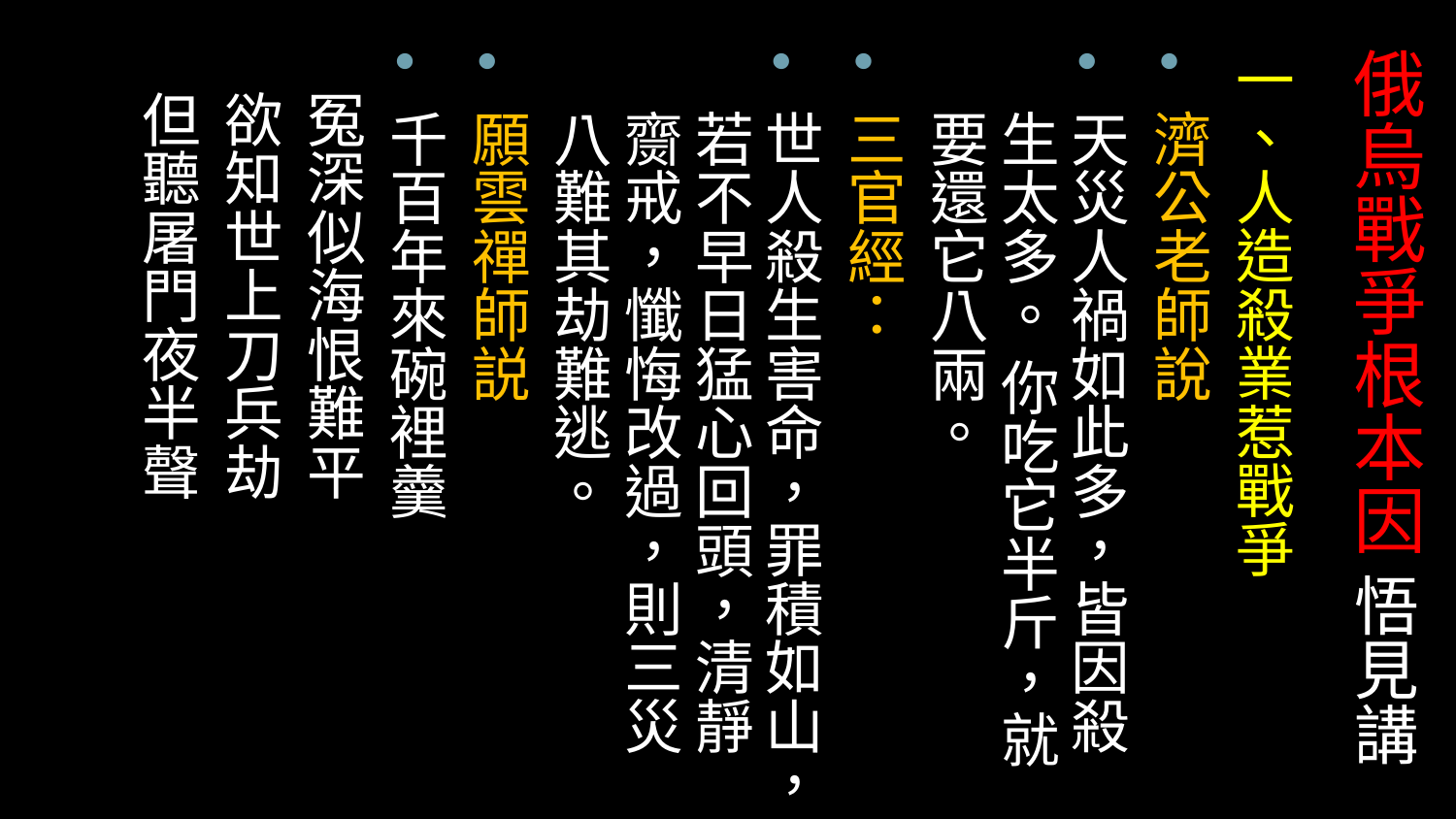

# 俄烏戰爭根本因 悟見講
一、人造殺業惹戰爭
濟公老師說
天災人禍如此多，皆因殺生太多。 你吃它半斤，就要還它八兩。
三官經：
世人殺生害命，罪積如山，若不早日猛心回頭，清靜齌戒，懺悔改過，則三災八難其劫難逃。
願雲禪師説
千百年來碗裡羹
  冤深似海恨難平
  欲知世上刀兵劫
  但聽屠門夜半聲